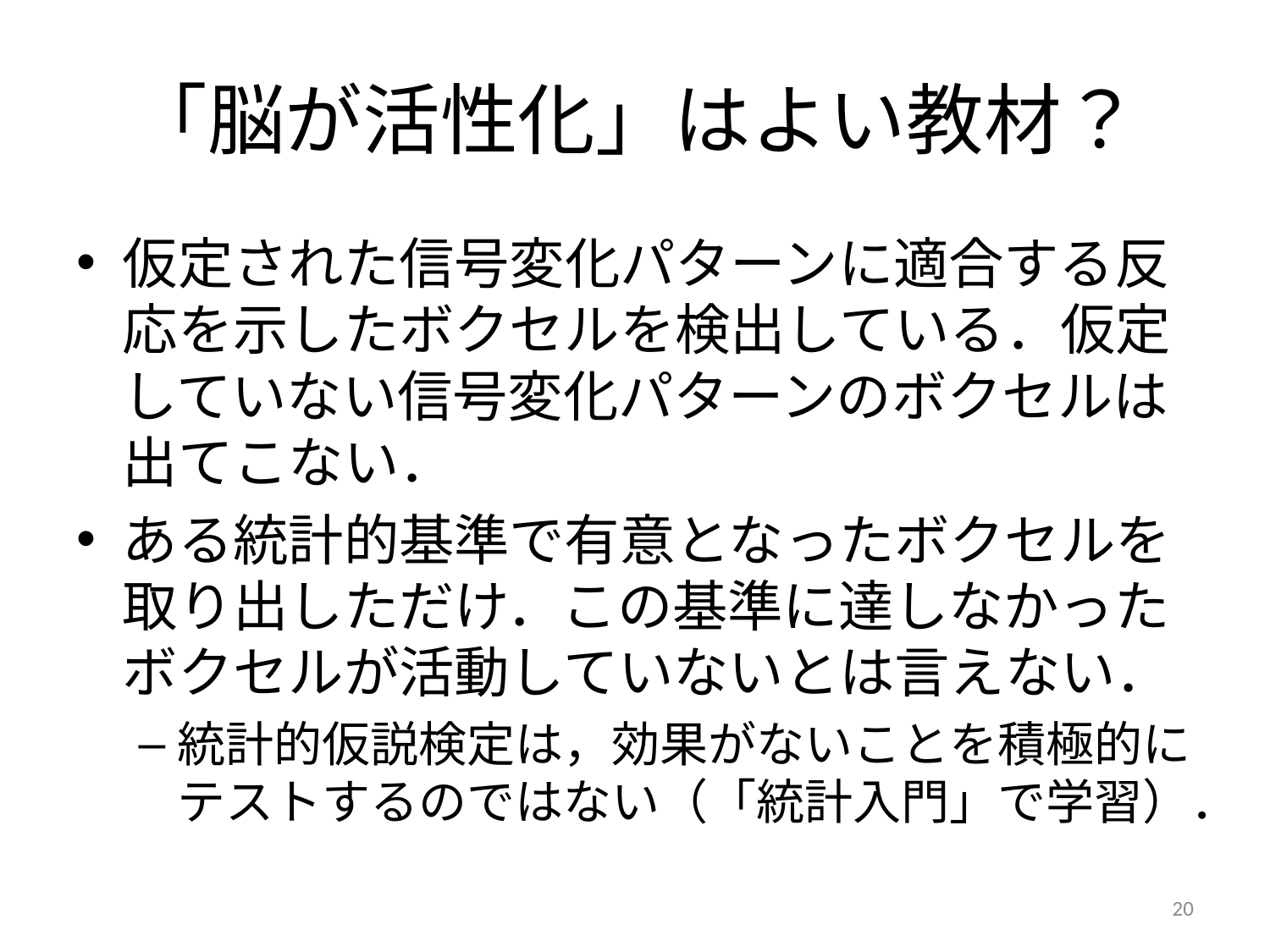

# 「脳が活性化」はよい教材？
仮定された信号変化パターンに適合する反応を示したボクセルを検出している．仮定していない信号変化パターンのボクセルは出てこない．
ある統計的基準で有意となったボクセルを取り出しただけ．この基準に達しなかったボクセルが活動していないとは言えない．
統計的仮説検定は，効果がないことを積極的にテストするのではない（「統計入門」で学習）．
20